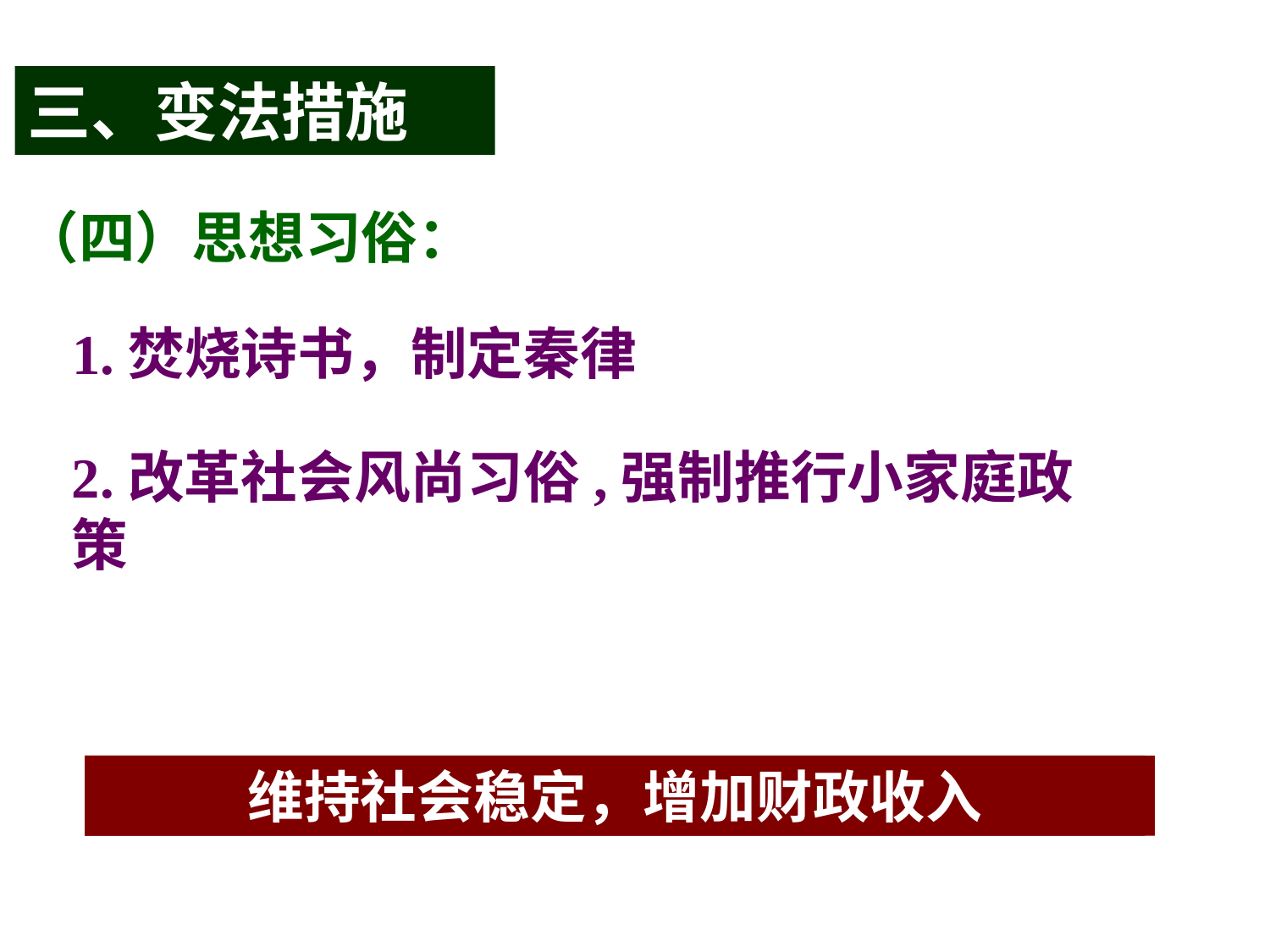

三、变法措施
（四）思想习俗：
1.焚烧诗书，制定秦律
2.改革社会风尚习俗,强制推行小家庭政策
加强思想统治，使改革合法化
维持社会稳定，增加财政收入